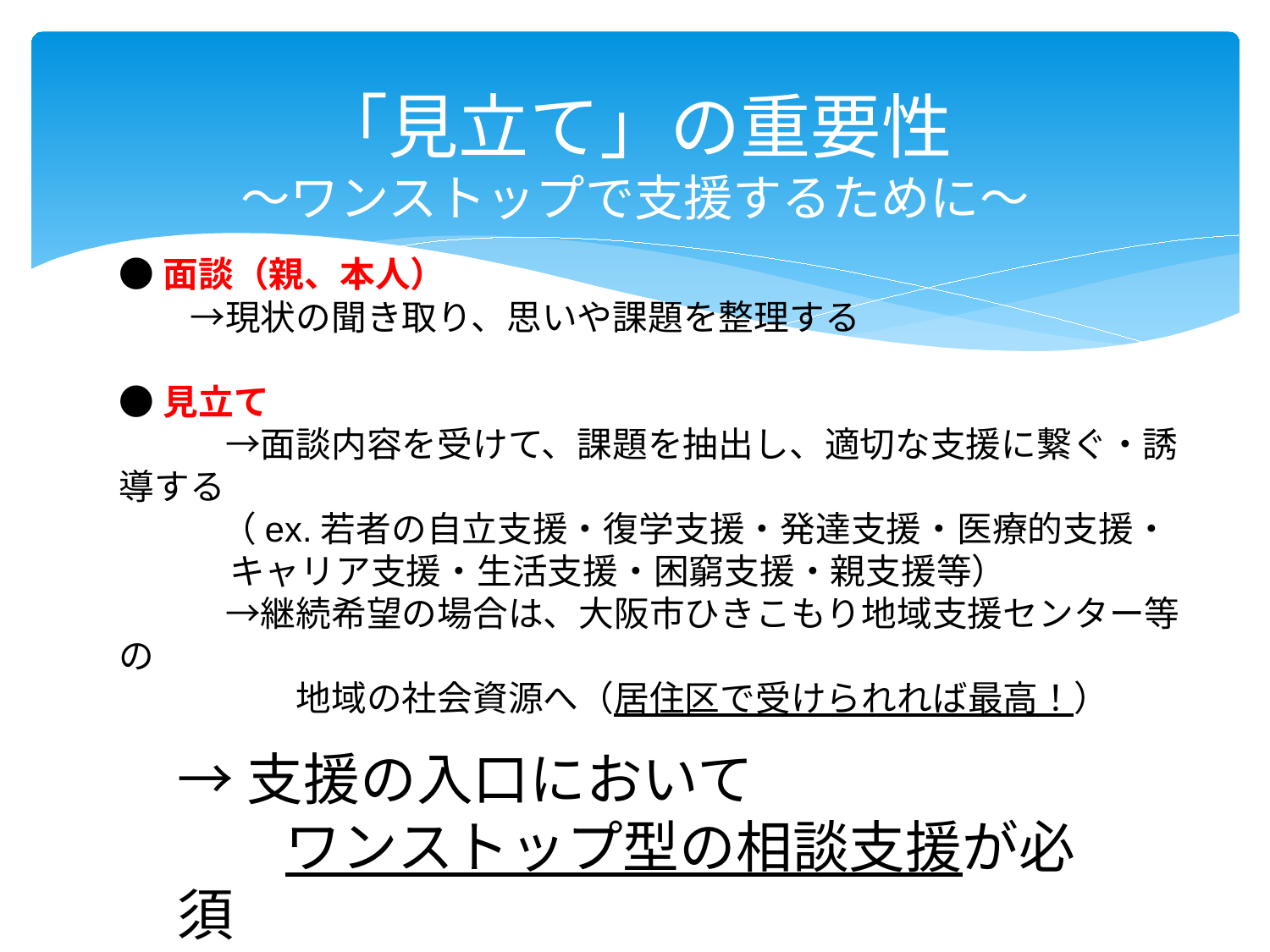

# 「見立て」の重要性 ～ワンストップで支援するために～
●面談（親、本人）
　　→現状の聞き取り、思いや課題を整理する

●見立て
　　　→面談内容を受けて、課題を抽出し、適切な支援に繋ぐ・誘導する
　　    （ex.若者の自立支援・復学支援・発達支援・医療的支援・
             キャリア支援・生活支援・困窮支援・親支援等）
　　　→継続希望の場合は、大阪市ひきこもり地域支援センター等の
　　　　　地域の社会資源へ（居住区で受けられれば最高！）

→支援の入口において
   　ワンストップ型の相談支援が必須